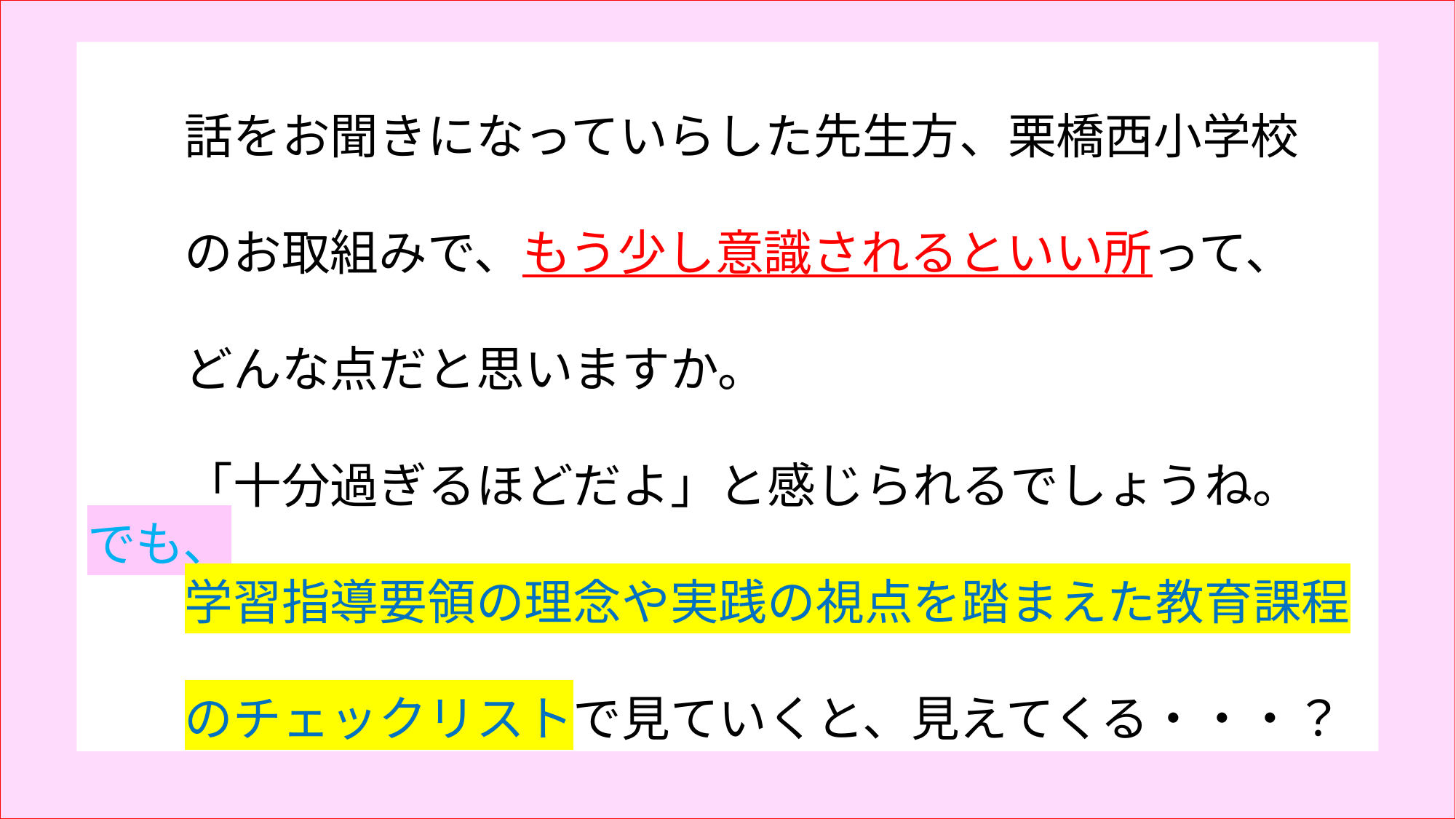

話をお聞きになっていらした先生方、栗橋西小学校

　　のお取組みで、もう少し意識されるといい所って、

　　どんな点だと思いますか。

　　「十分過ぎるほどだよ」と感じられるでしょうね。
でも、
　　学習指導要領の理念や実践の視点を踏まえた教育課程

　　のチェックリストで見ていくと、見えてくる・・・？